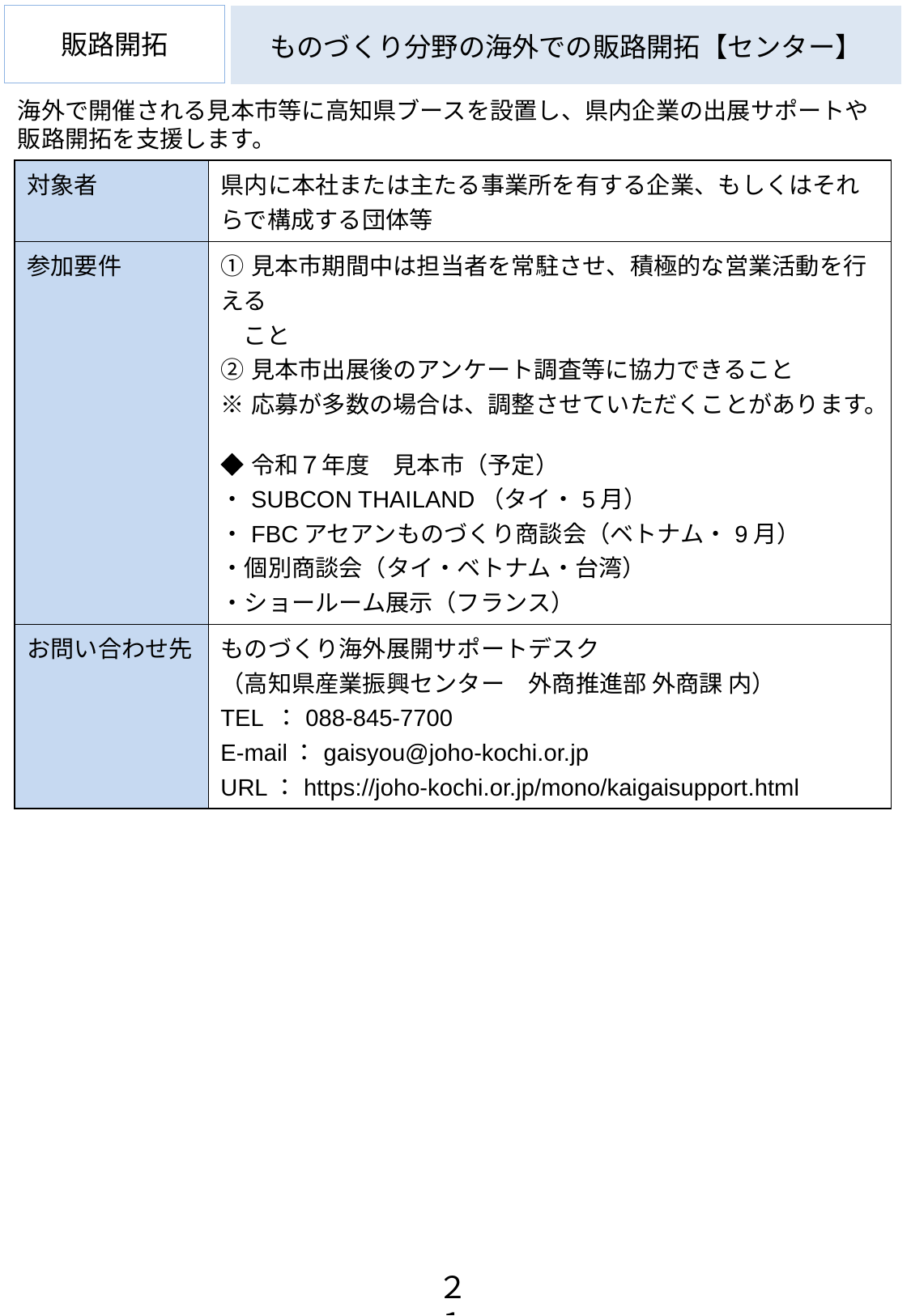

販路開拓
ものづくり分野の海外での販路開拓【センター】
海外で開催される見本市等に高知県ブースを設置し、県内企業の出展サポートや販路開拓を支援します。
| 対象者 | 県内に本社または主たる事業所を有する企業、もしくはそれらで構成する団体等 |
| --- | --- |
| 参加要件 | ①見本市期間中は担当者を常駐させ、積極的な営業活動を行える こと ②見本市出展後のアンケート調査等に協力できること ※応募が多数の場合は、調整させていただくことがあります。 ◆令和７年度　見本市（予定） ・SUBCON THAILAND（タイ・5月） ・FBCアセアンものづくり商談会（ベトナム・9月） ・個別商談会（タイ・ベトナム・台湾） ・ショールーム展示（フランス） |
| お問い合わせ先 | ものづくり海外展開サポートデスク （高知県産業振興センター　外商推進部 外商課 内） TEL ：088-845-7700 E-mail：gaisyou@joho-kochi.or.jp URL：https://joho-kochi.or.jp/mono/kaigaisupport.html |
２１